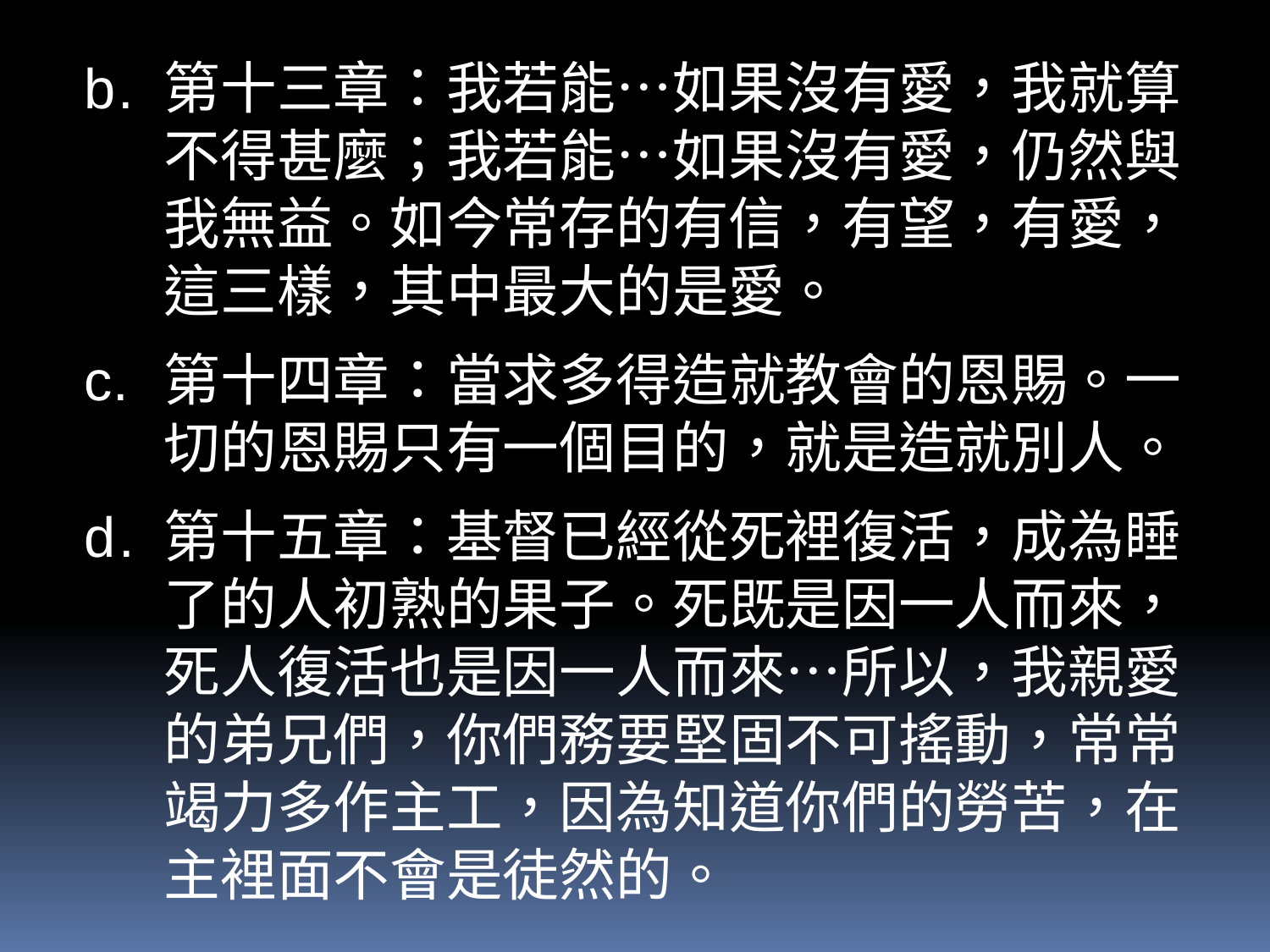

第十三章：我若能…如果沒有愛，我就算不得甚麼；我若能…如果沒有愛，仍然與我無益。如今常存的有信，有望，有愛，這三樣，其中最大的是愛。
第十四章：當求多得造就教會的恩賜。一切的恩賜只有一個目的，就是造就別人。
第十五章：基督已經從死裡復活，成為睡了的人初熟的果子。死既是因一人而來，死人復活也是因一人而來…所以，我親愛的弟兄們，你們務要堅固不可搖動，常常竭力多作主工，因為知道你們的勞苦，在主裡面不會是徒然的。